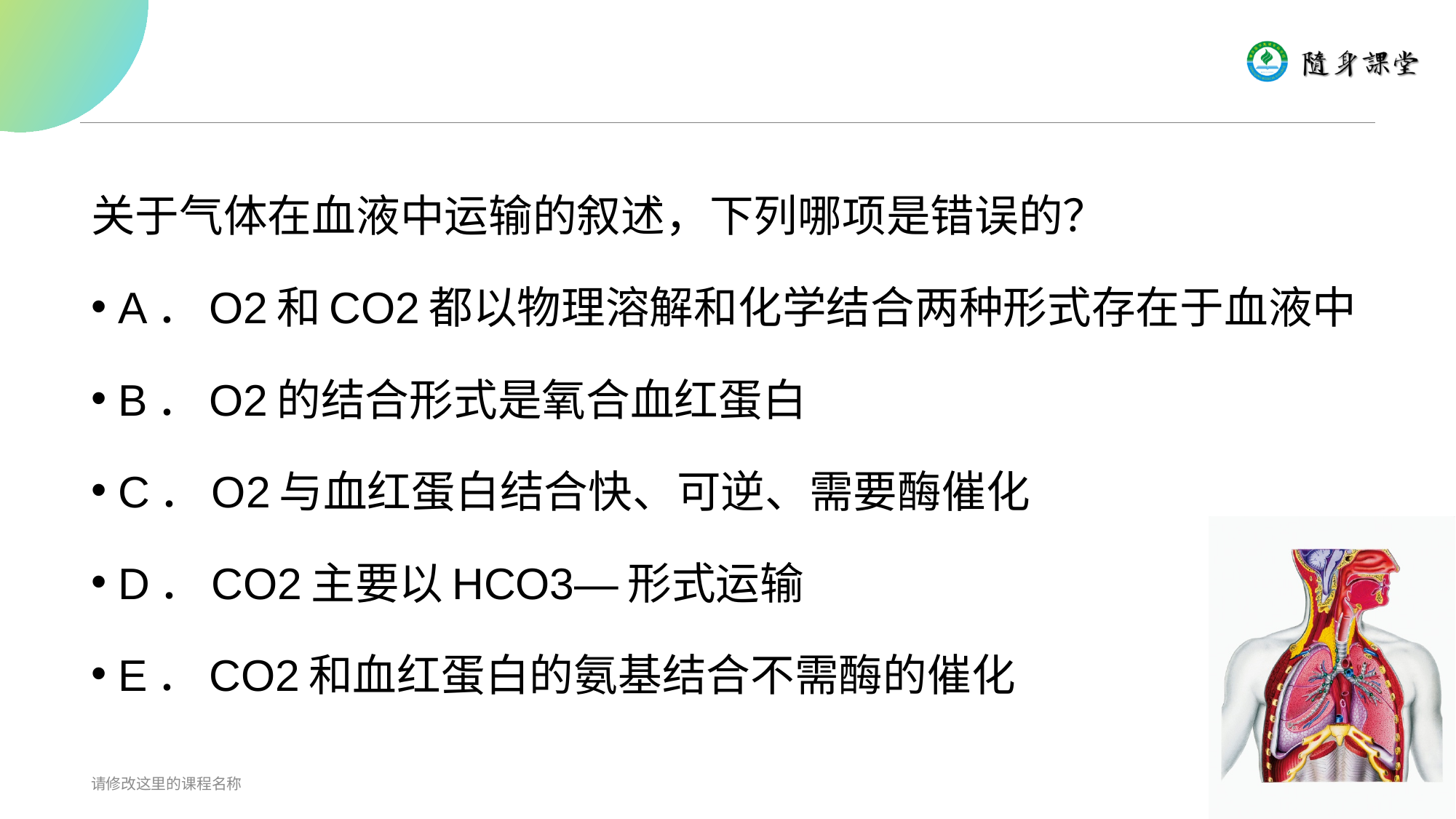

#
关于气体在血液中运输的叙述，下列哪项是错误的？
A．O2和CO2都以物理溶解和化学结合两种形式存在于血液中
B．O2的结合形式是氧合血红蛋白
C．O2与血红蛋白结合快、可逆、需要酶催化
D．CO2主要以HCO3—形式运输
E．CO2和血红蛋白的氨基结合不需酶的催化
请修改这里的课程名称
79